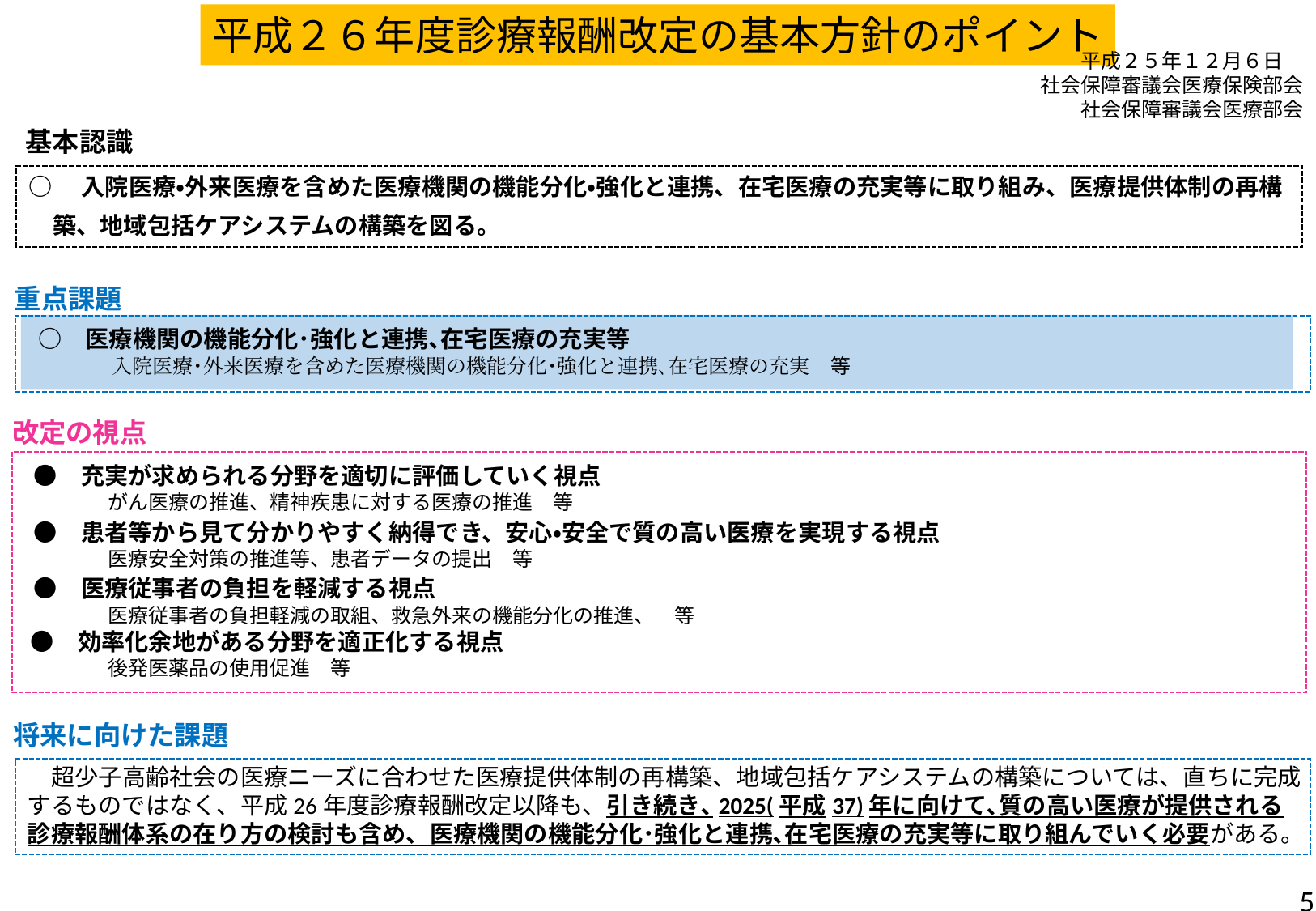

平成２６年度診療報酬改定の基本方針のポイント
平成２５年１２月６日
社会保障審議会医療保険部会
社会保障審議会医療部会

基本認識
○　入院医療・外来医療を含めた医療機関の機能分化・強化と連携、在宅医療の充実等に取り組み、医療提供体制の再構築、地域包括ケアシステムの構築を図る。
重点課題
　○　医療機関の機能分化･強化と連携､在宅医療の充実等
　　　　　入院医療･外来医療を含めた医療機関の機能分化･強化と連携､在宅医療の充実　等

改定の視点
　●　充実が求められる分野を適切に評価していく視点
　　　　　がん医療の推進、精神疾患に対する医療の推進　等
　●　患者等から見て分かりやすく納得でき、安心・安全で質の高い医療を実現する視点
　　　　　医療安全対策の推進等、患者データの提出　等
　●　医療従事者の負担を軽減する視点
　　　　　医療従事者の負担軽減の取組、救急外来の機能分化の推進、　等
　●　効率化余地がある分野を適正化する視点
　　　　　後発医薬品の使用促進　等

将来に向けた課題
　超少子高齢社会の医療ニーズに合わせた医療提供体制の再構築、地域包括ケアシステムの構築については、直ちに完成するものではなく、平成26年度診療報酬改定以降も、引き続き､2025(平成37)年に向けて､質の高い医療が提供される診療報酬体系の在り方の検討も含め、医療機関の機能分化･強化と連携､在宅医療の充実等に取り組んでいく必要がある。

5